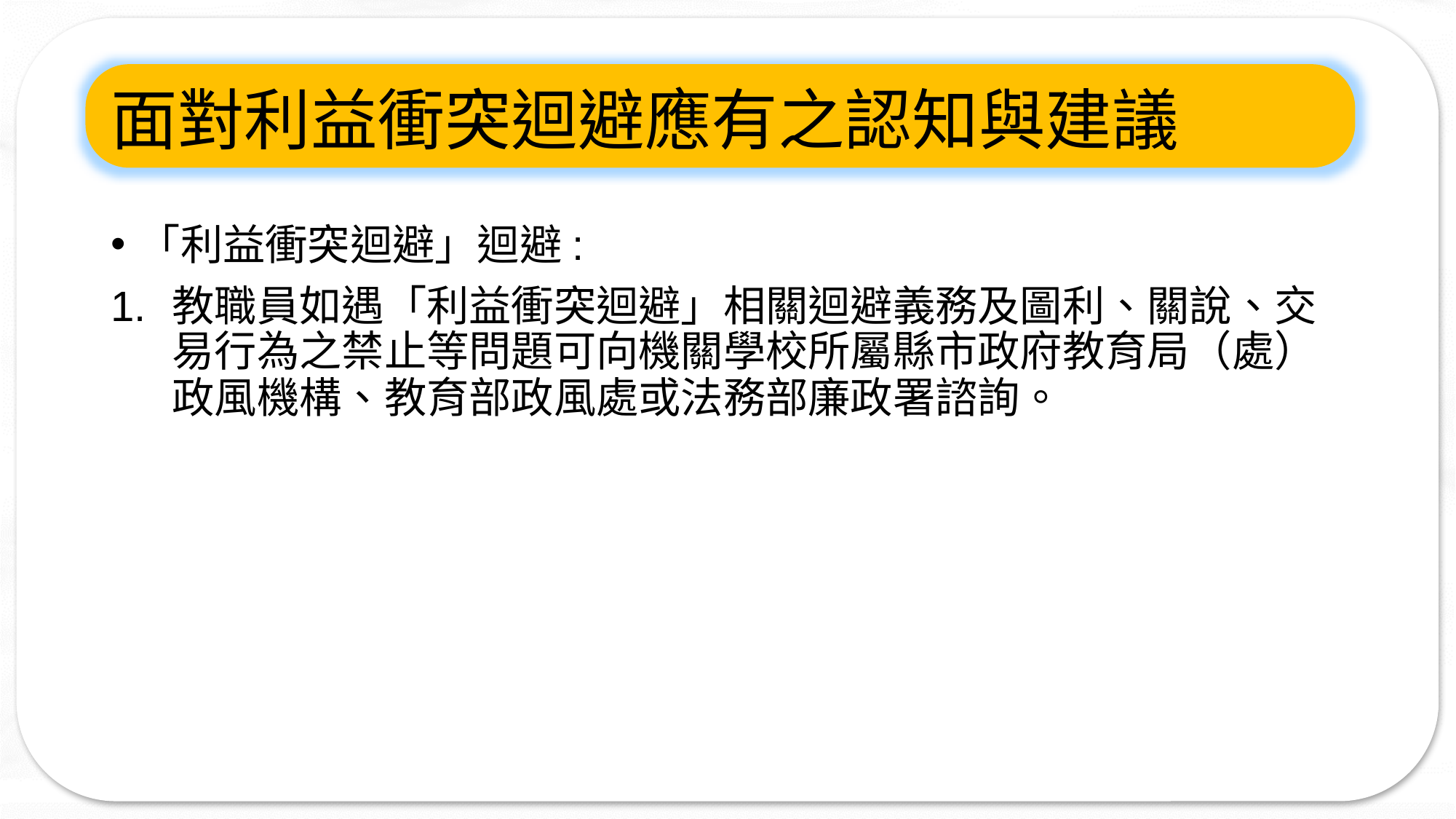

# 面對利益衝突迴避應有之認知與建議

「利益衝突迴避」迴避:
教職員如遇「利益衝突迴避」相關迴避義務及圖利、關說、交易行為之禁止等問題可向機關學校所屬縣市政府教育局（處）政風機構、教育部政風處或法務部廉政署諮詢。